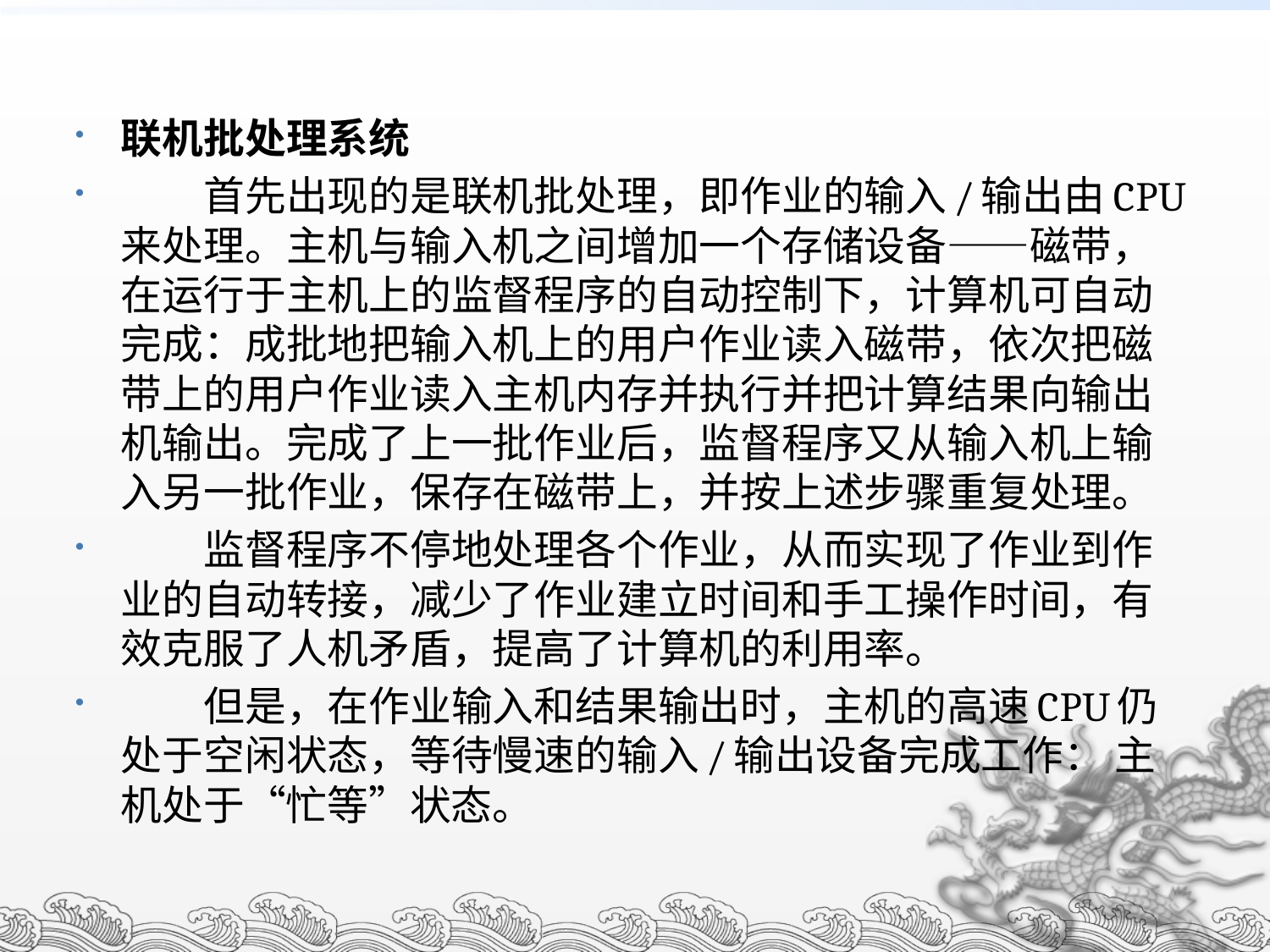

联机批处理系统
　　首先出现的是联机批处理，即作业的输入/输出由CPU来处理。主机与输入机之间增加一个存储设备——磁带，在运行于主机上的监督程序的自动控制下，计算机可自动完成：成批地把输入机上的用户作业读入磁带，依次把磁带上的用户作业读入主机内存并执行并把计算结果向输出机输出。完成了上一批作业后，监督程序又从输入机上输入另一批作业，保存在磁带上，并按上述步骤重复处理。
　　监督程序不停地处理各个作业，从而实现了作业到作业的自动转接，减少了作业建立时间和手工操作时间，有效克服了人机矛盾，提高了计算机的利用率。
　　但是，在作业输入和结果输出时，主机的高速CPU仍处于空闲状态，等待慢速的输入/输出设备完成工作： 主机处于“忙等”状态。